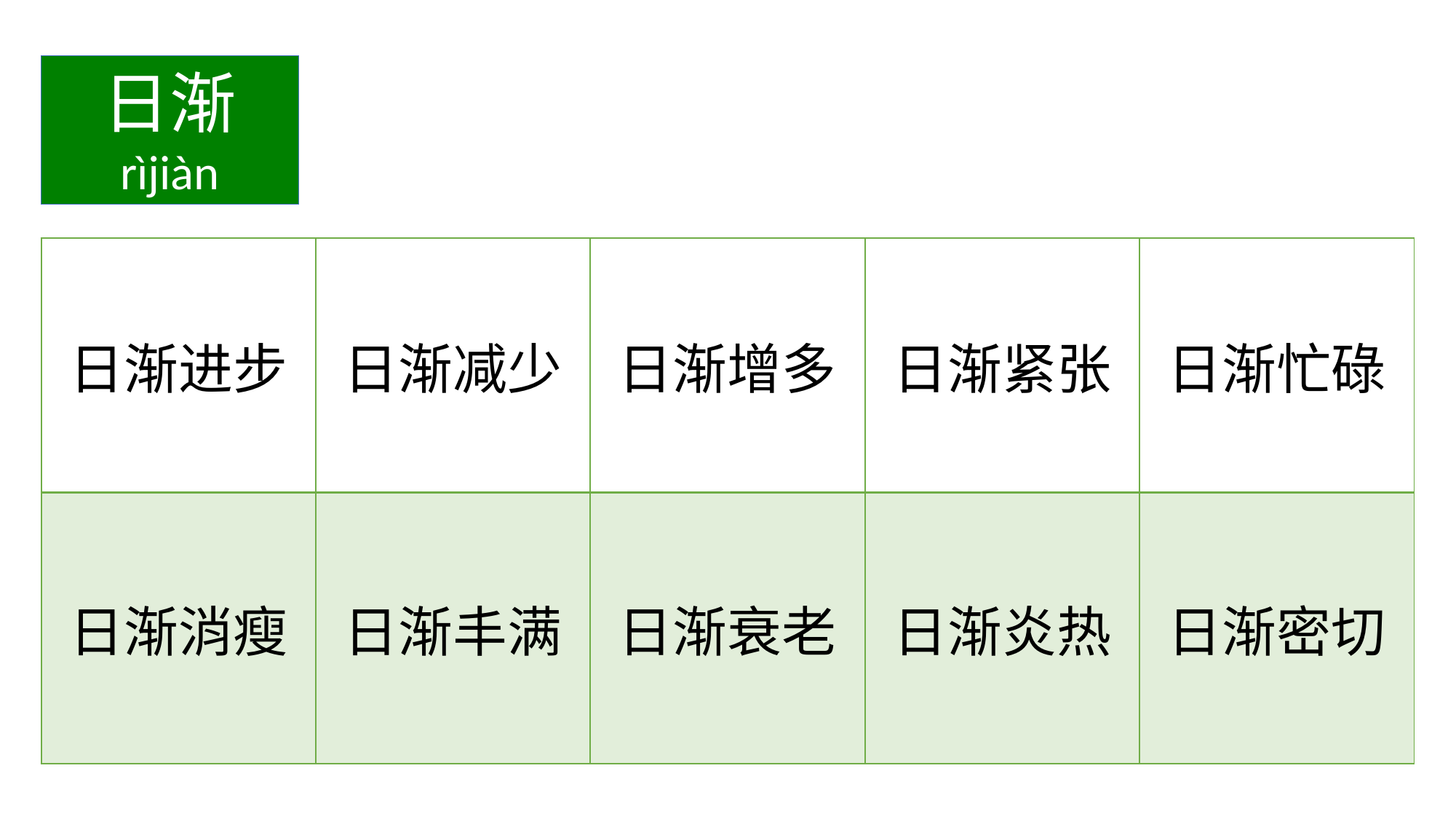

日渐
rìjiàn
| 日渐进步 | 日渐减少 | 日渐增多 | 日渐紧张 | 日渐忙碌 |
| --- | --- | --- | --- | --- |
| 日渐消瘦 | 日渐丰满 | 日渐衰老 | 日渐炎热 | 日渐密切 |